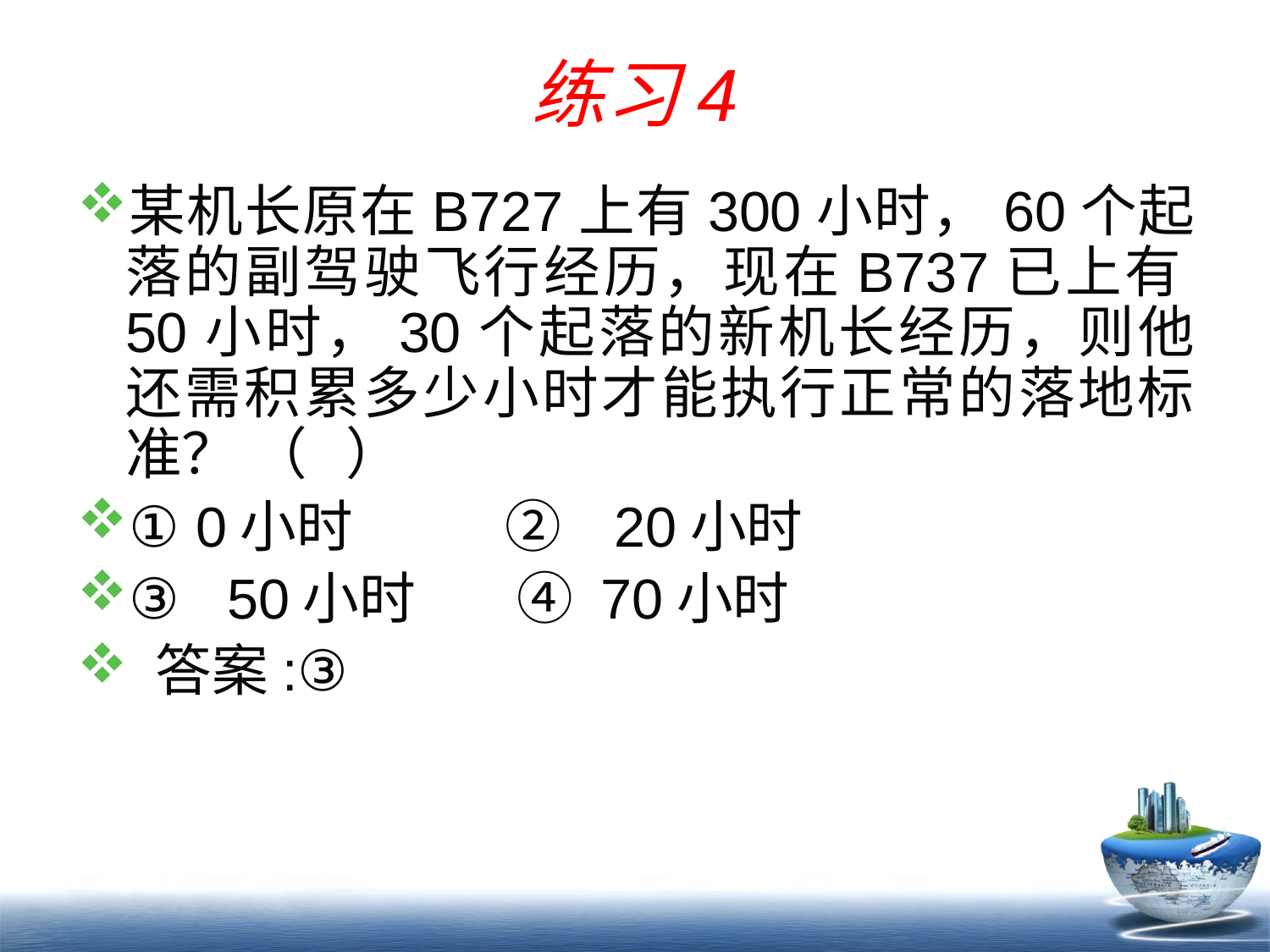

练习4
某机长原在B727上有300小时，60个起落的副驾驶飞行经历，现在B737已上有50小时，30个起落的新机长经历，则他还需积累多少小时才能执行正常的落地标准？ （   ）
① 0小时            ②   20小时
③   50小时        ④ 70小时
 答案:③